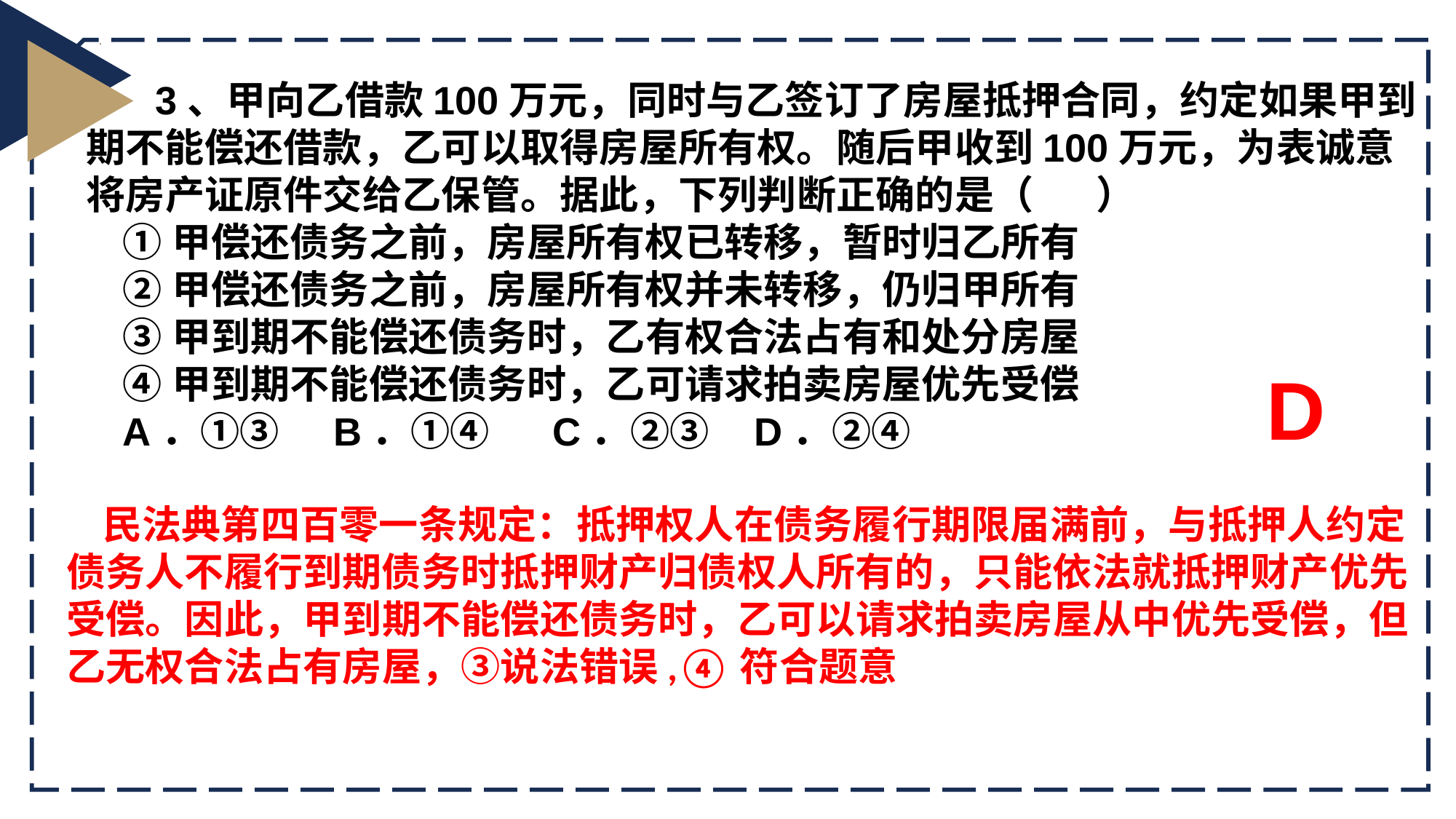

3、甲向乙借款100万元，同时与乙签订了房屋抵押合同，约定如果甲到期不能偿还借款，乙可以取得房屋所有权。随后甲收到100万元，为表诚意将房产证原件交给乙保管。据此，下列判断正确的是（       ）
①甲偿还债务之前，房屋所有权已转移，暂时归乙所有
②甲偿还债务之前，房屋所有权并未转移，仍归甲所有
③甲到期不能偿还债务时，乙有权合法占有和处分房屋
④甲到期不能偿还债务时，乙可请求拍卖房屋优先受偿
A．①③     B．①④      C．②③    D．②④
D
民法典第四百零一条规定：抵押权人在债务履行期限届满前，与抵押人约定债务人不履行到期债务时抵押财产归债权人所有的，只能依法就抵押财产优先受偿。因此，甲到期不能偿还债务时，乙可以请求拍卖房屋从中优先受偿，但乙无权合法占有房屋，③说法错误,④符合题意